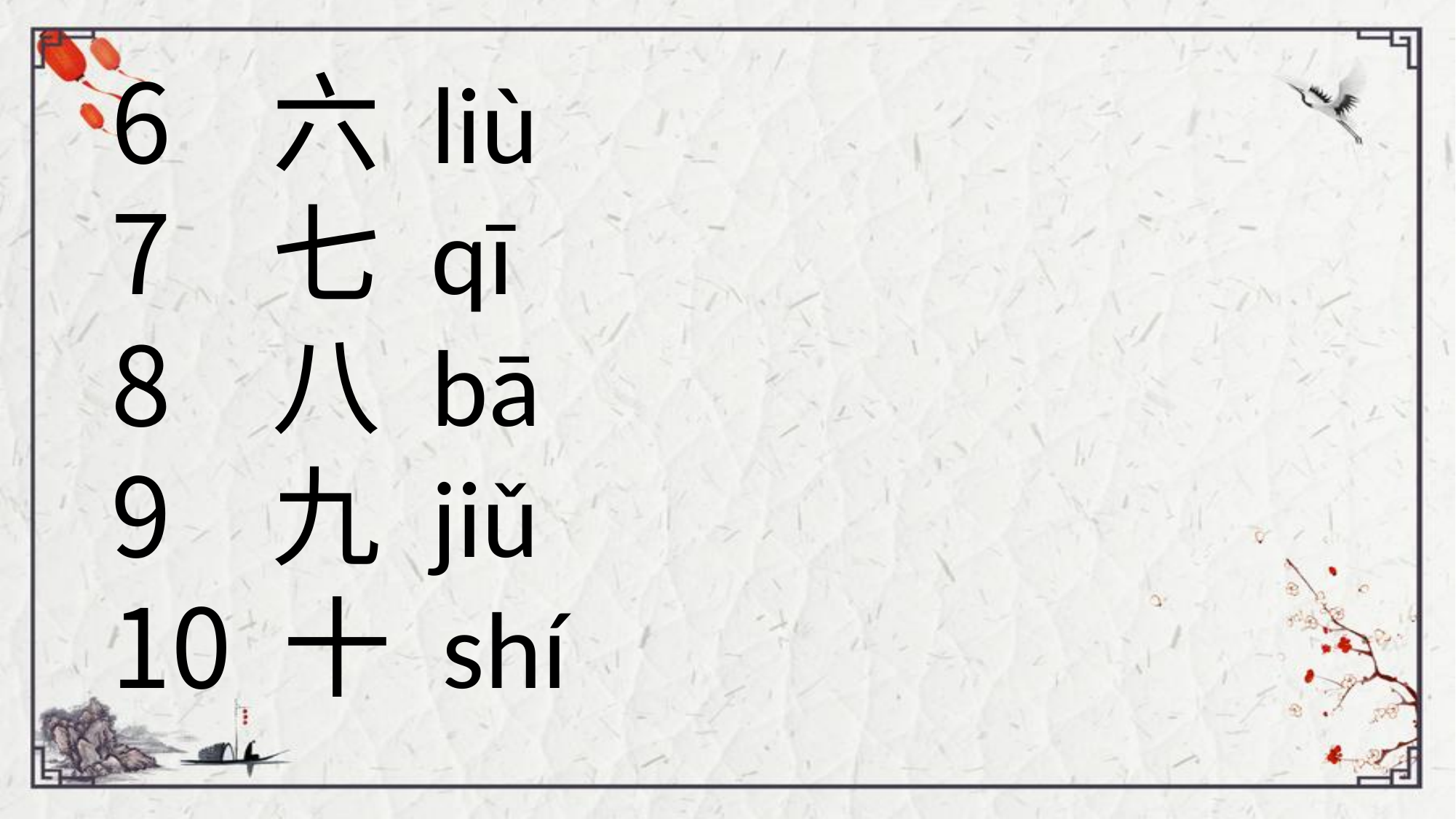

六 liù
   七 qī
   八 bā
   九 jiǔ
 十 shí